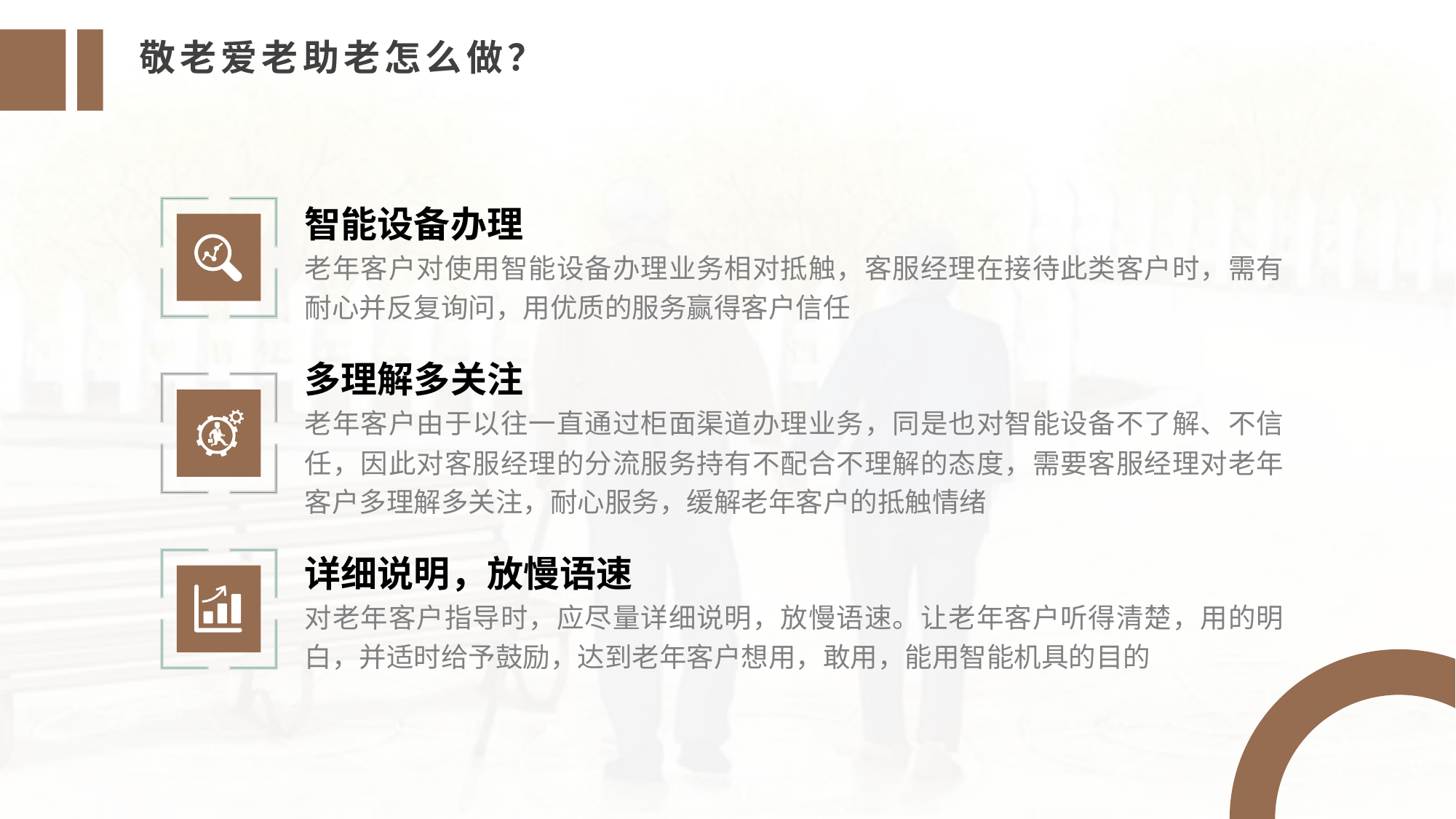

敬老爱老助老怎么做？
智能设备办理
老年客户对使用智能设备办理业务相对抵触，客服经理在接待此类客户时，需有耐心并反复询问，用优质的服务赢得客户信任

多理解多关注
老年客户由于以往一直通过柜面渠道办理业务，同是也对智能设备不了解、不信任，因此对客服经理的分流服务持有不配合不理解的态度，需要客服经理对老年客户多理解多关注，耐心服务，缓解老年客户的抵触情绪

详细说明，放慢语速
对老年客户指导时，应尽量详细说明，放慢语速。让老年客户听得清楚，用的明白，并适时给予鼓励，达到老年客户想用，敢用，能用智能机具的目的